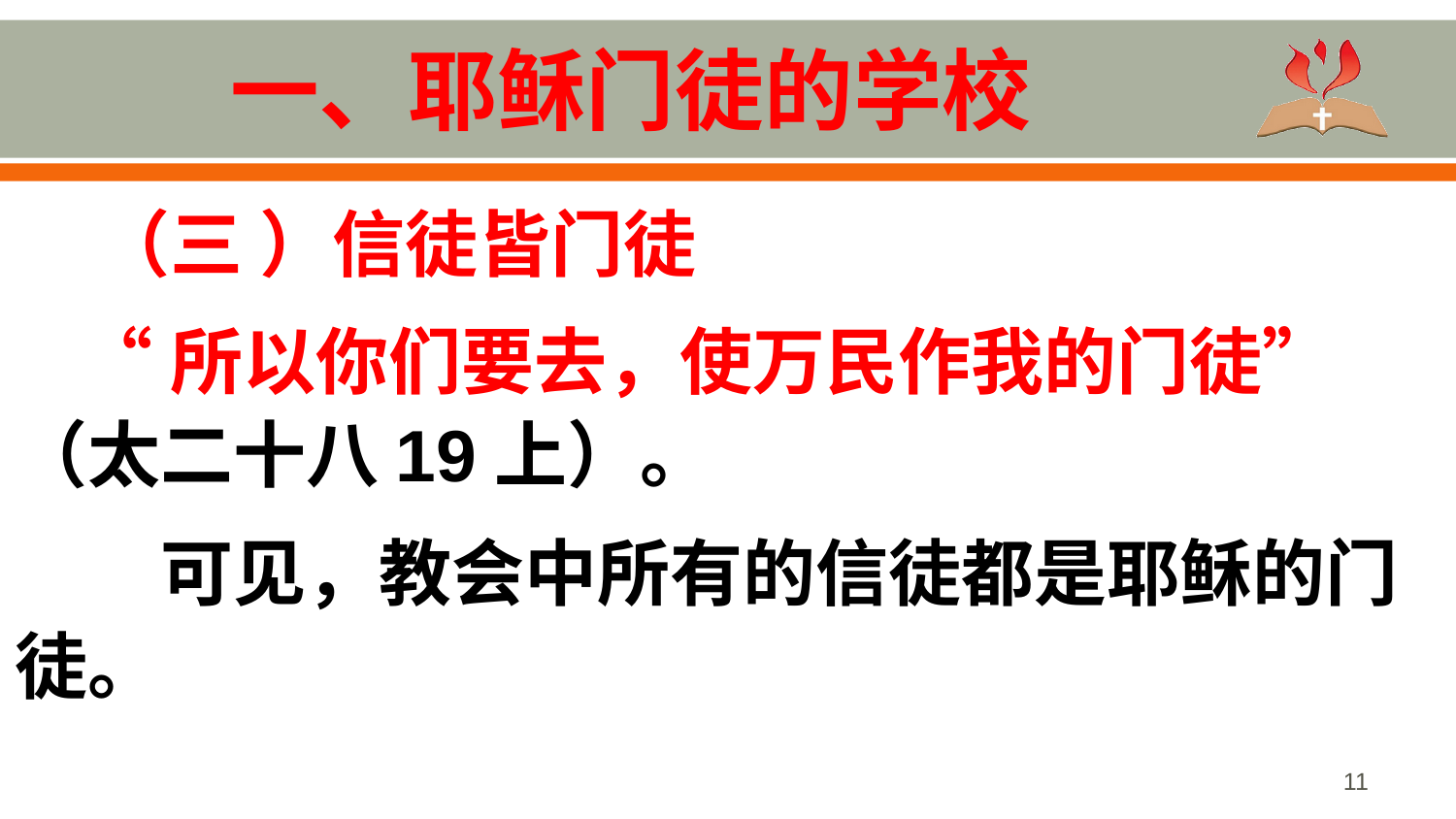

# 一、耶稣门徒的学校
    （三 ）信徒皆门徒
    “所以你们要去，使万民作我的门徒”（太二十八19上）。
可见，教会中所有的信徒都是耶稣的门徒。

11